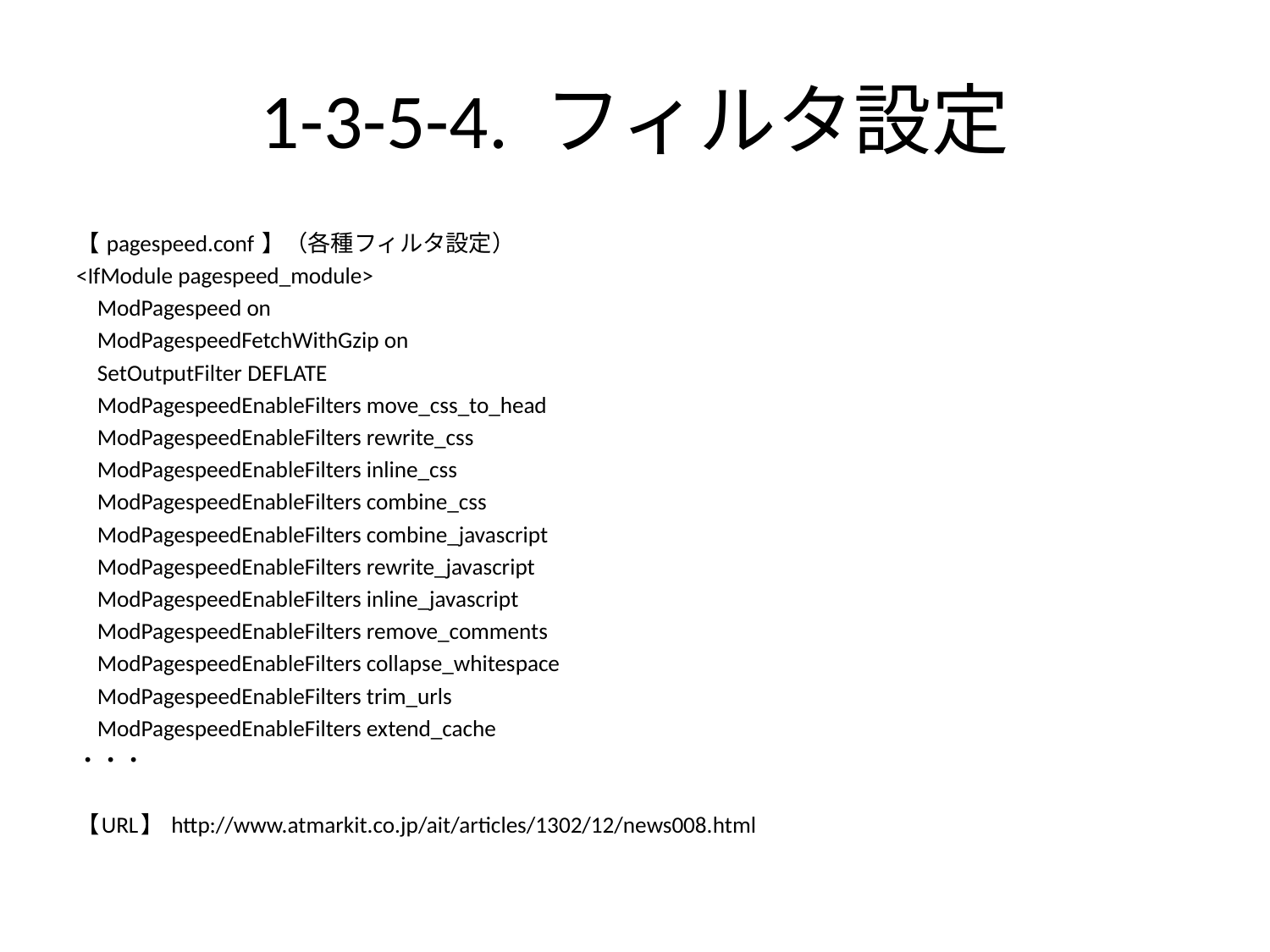

# 1-3-5-4. フィルタ設定
【 pagespeed.conf 】（各種フィルタ設定）
<IfModule pagespeed_module>
    ModPagespeed on
    ModPagespeedFetchWithGzip on
    SetOutputFilter DEFLATE
    ModPagespeedEnableFilters move_css_to_head
    ModPagespeedEnableFilters rewrite_css
    ModPagespeedEnableFilters inline_css
    ModPagespeedEnableFilters combine_css
    ModPagespeedEnableFilters combine_javascript
    ModPagespeedEnableFilters rewrite_javascript
    ModPagespeedEnableFilters inline_javascript
    ModPagespeedEnableFilters remove_comments
    ModPagespeedEnableFilters collapse_whitespace
    ModPagespeedEnableFilters trim_urls
    ModPagespeedEnableFilters extend_cache
・・・

【URL】 http://www.atmarkit.co.jp/ait/articles/1302/12/news008.html